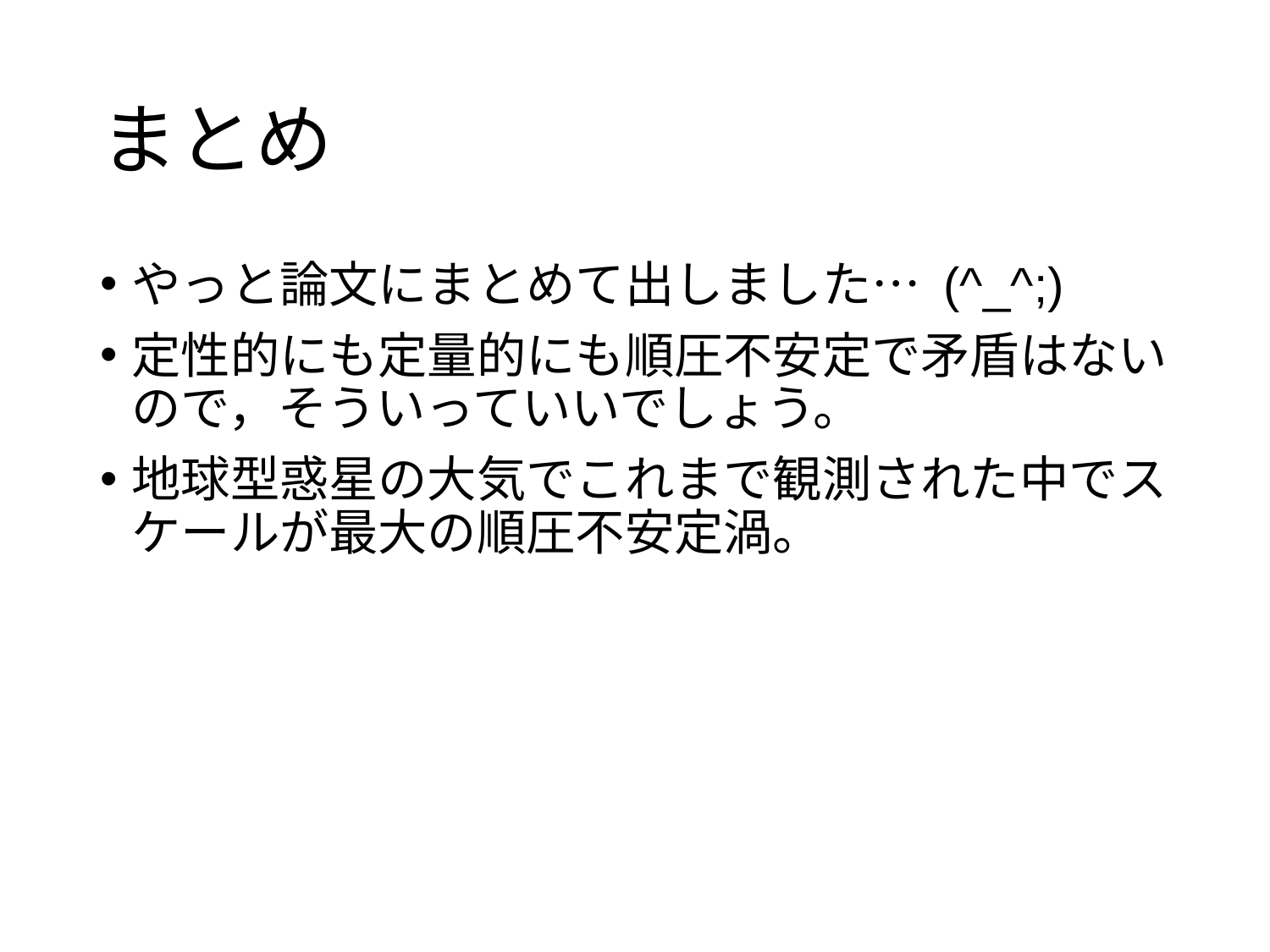

# まとめ
やっと論文にまとめて出しました… (^_^;)
定性的にも定量的にも順圧不安定で矛盾はないので，そういっていいでしょう。
地球型惑星の大気でこれまで観測された中でスケールが最大の順圧不安定渦。